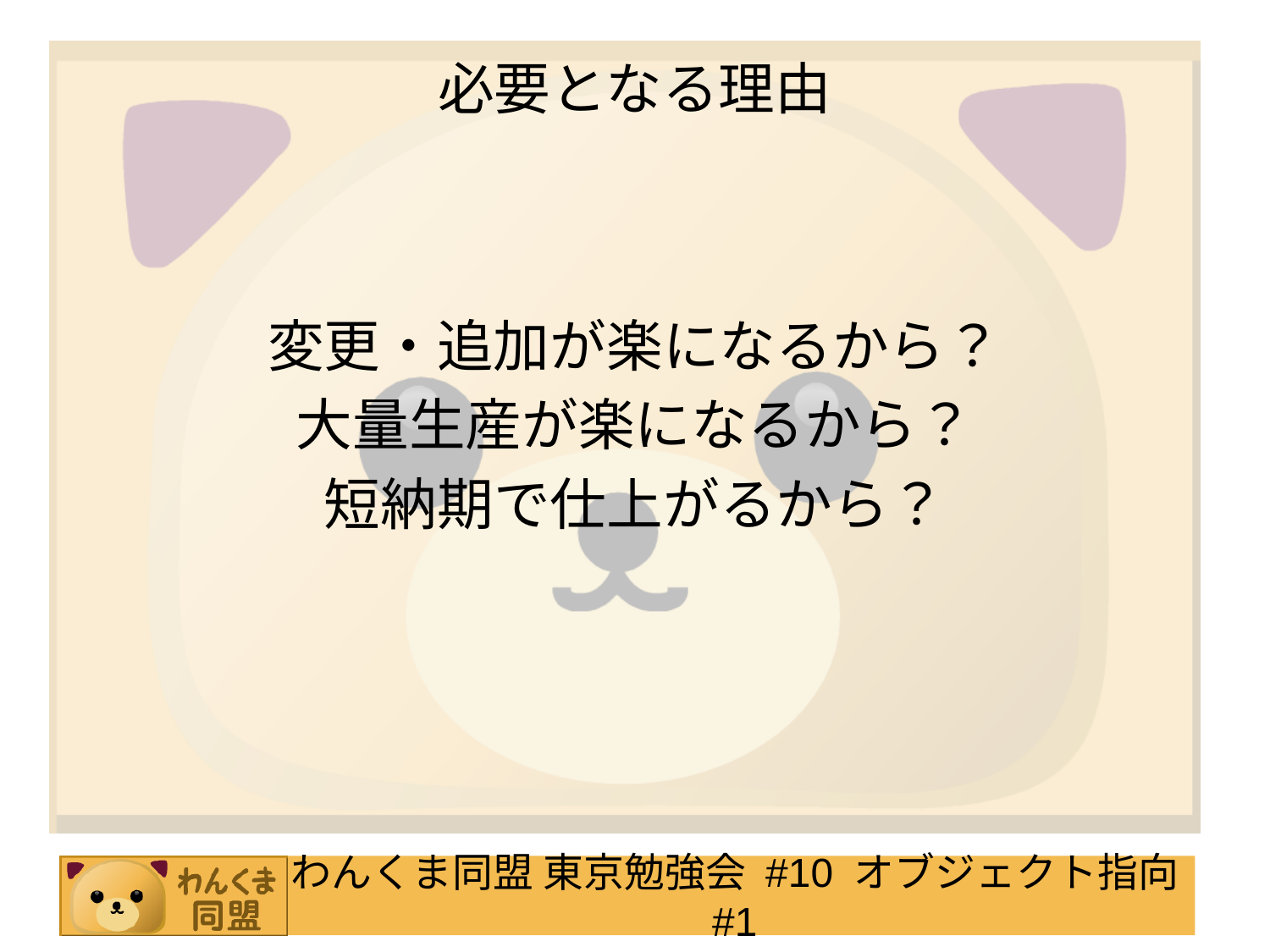

# 必要となる理由

変更・追加が楽になるから？
大量生産が楽になるから？
短納期で仕上がるから？